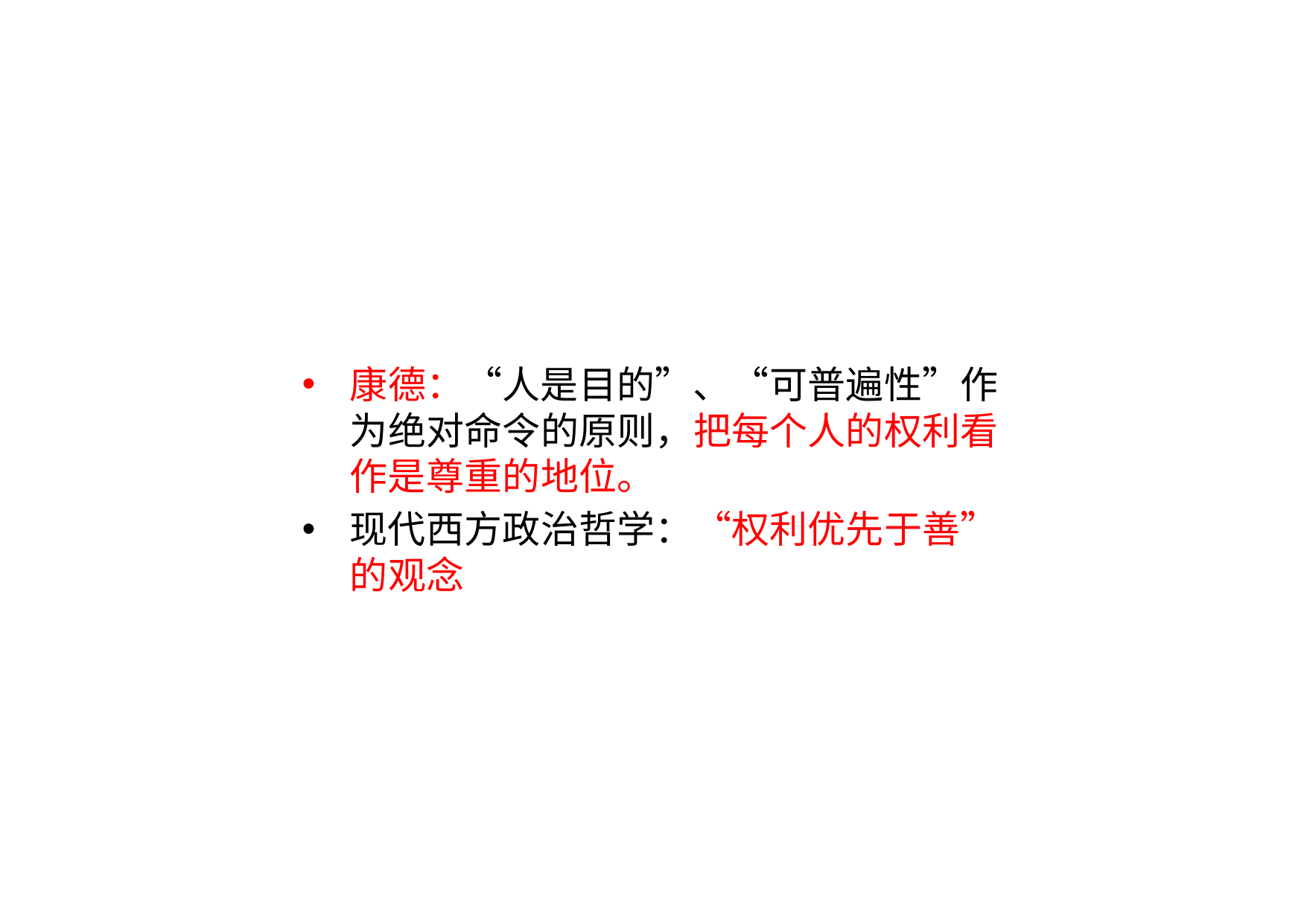

#

康德：“人是目的”、“可普遍性”作为绝对命令的原则，把每个人的权利看作是尊重的地位。
现代西方政治哲学：“权利优先于善”的观念